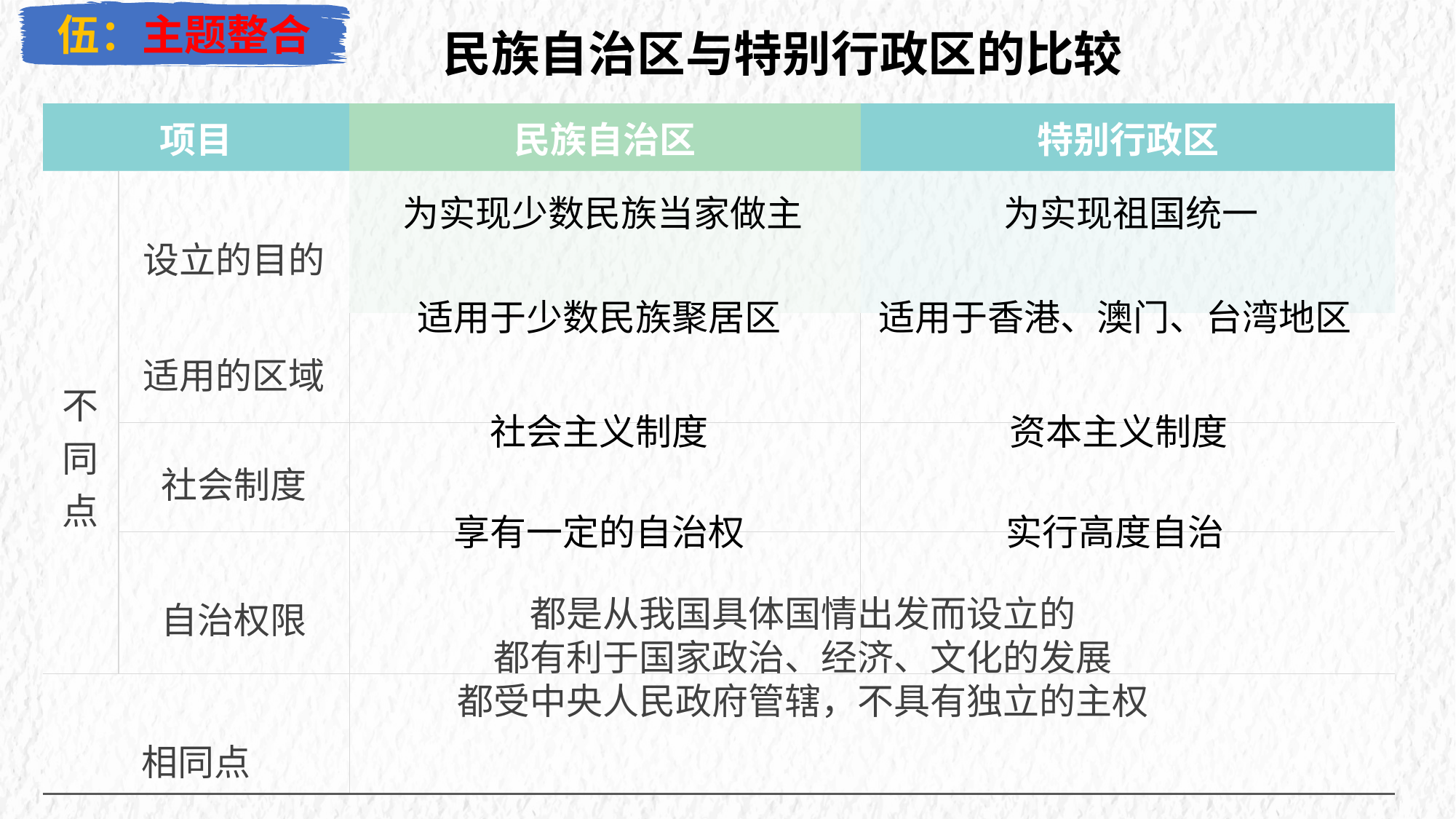

伍：主题整合
民族自治区与特别行政区的比较
| 项目 |  | 民族自治区 | 特别行政区 |
| --- | --- | --- | --- |
| 不同点 | 设立的目的 |  |  |
|  | 适用的区域 |  |  |
|  | 社会制度 |  |  |
|  | 自治权限 |  |  |
| 相同点 |  |  |  |
为实现少数民族当家做主
为实现祖国统一
适用于少数民族聚居区
适用于香港、澳门、台湾地区
社会主义制度
资本主义制度
享有一定的自治权
实行高度自治
都是从我国具体国情出发而设立的
都有利于国家政治、经济、文化的发展
都受中央人民政府管辖，不具有独立的主权